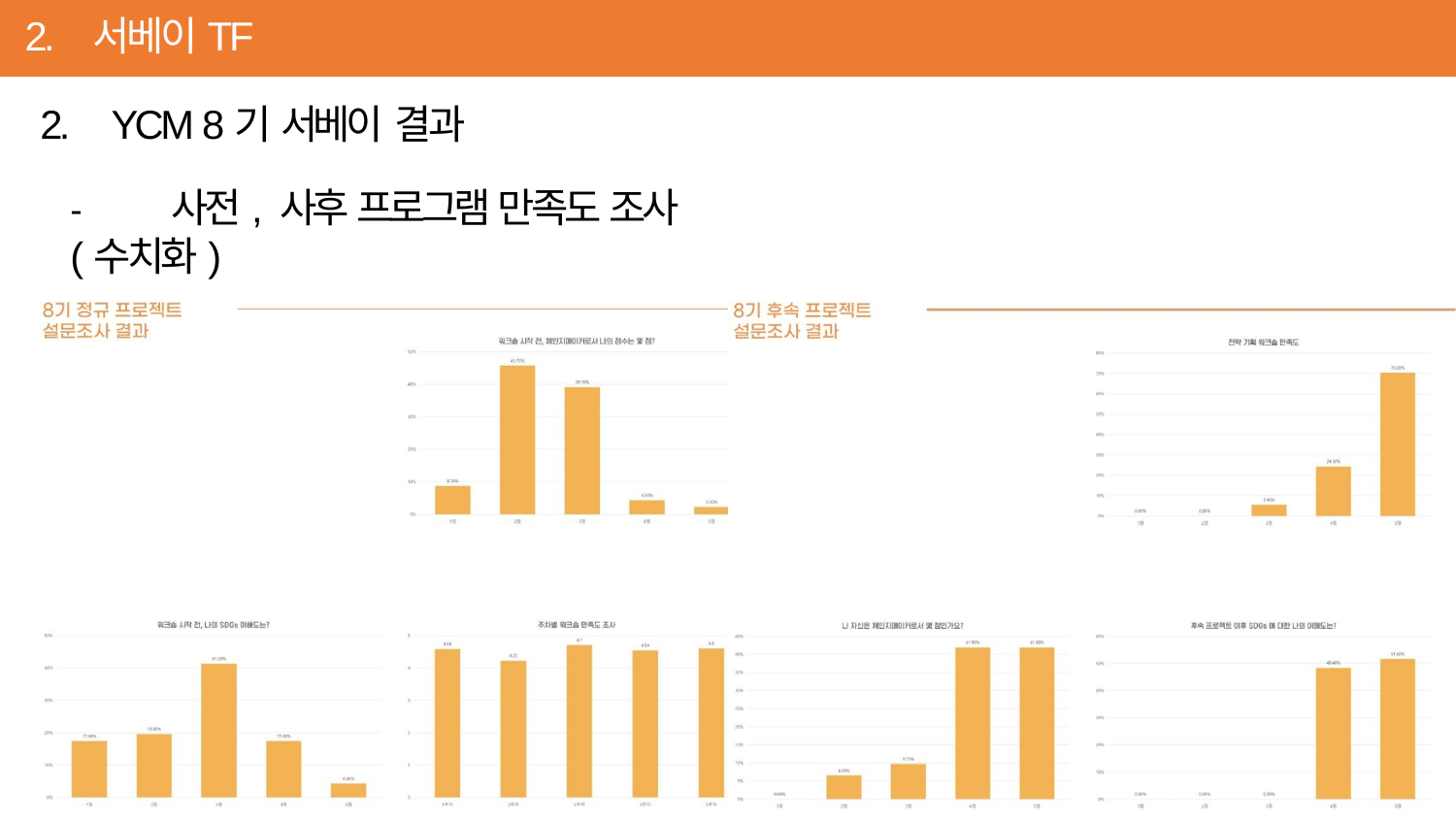

2.	서베이TF

2.	YCM 8기 서베이 결과
-	사전, 사후 프로그램 만족도 조사 (수치화)